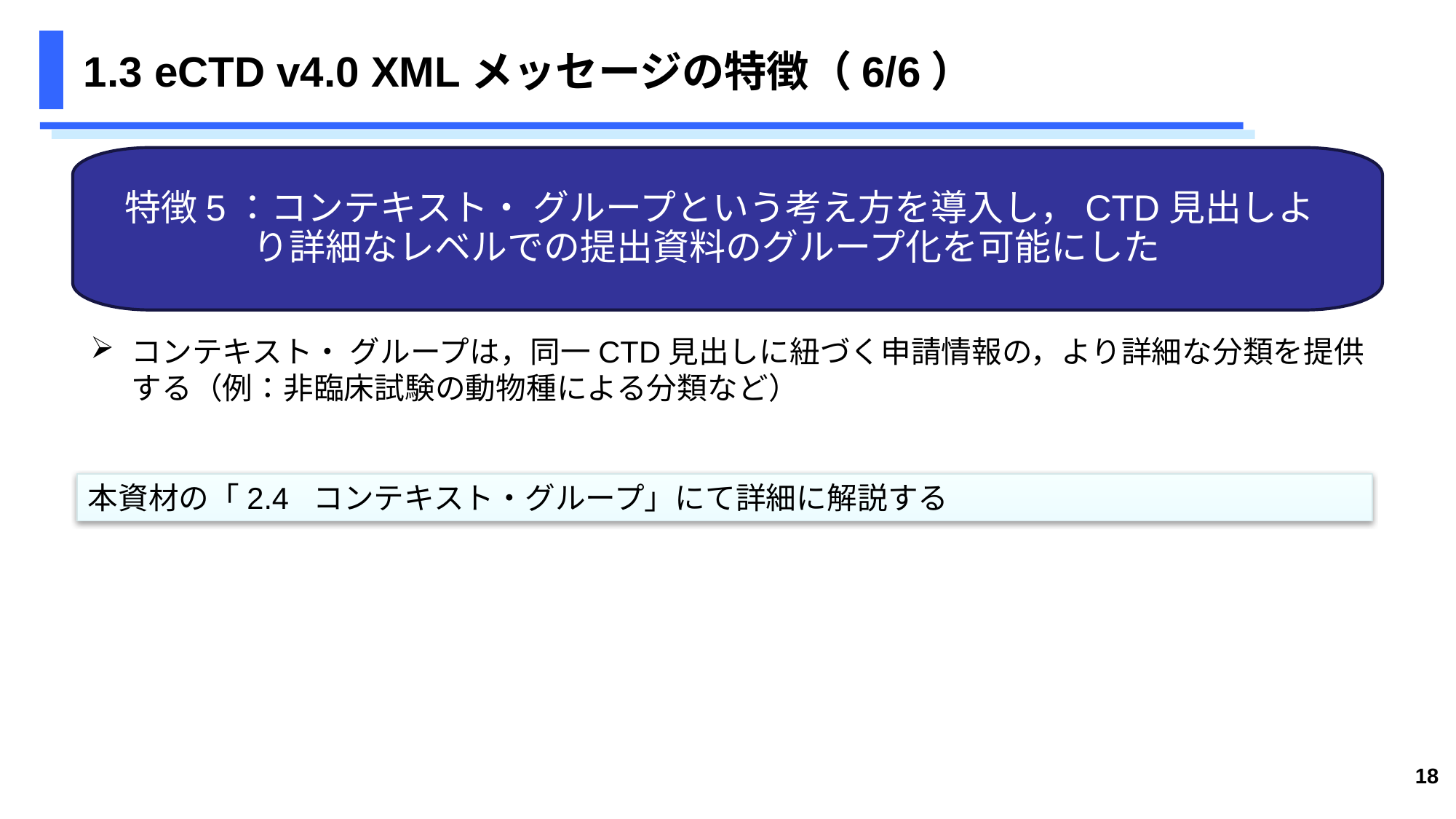

# 1.3 eCTD v4.0 XMLメッセージの特徴（6/6）
特徴5：コンテキスト・ グループという考え方を導入し，CTD見出しより詳細なレベルでの提出資料のグループ化を可能にした
コンテキスト・ グループは，同一CTD見出しに紐づく申請情報の，より詳細な分類を提供する（例：非臨床試験の動物種による分類など）
本資材の「2.4  コンテキスト・グループ」にて詳細に解説する
18